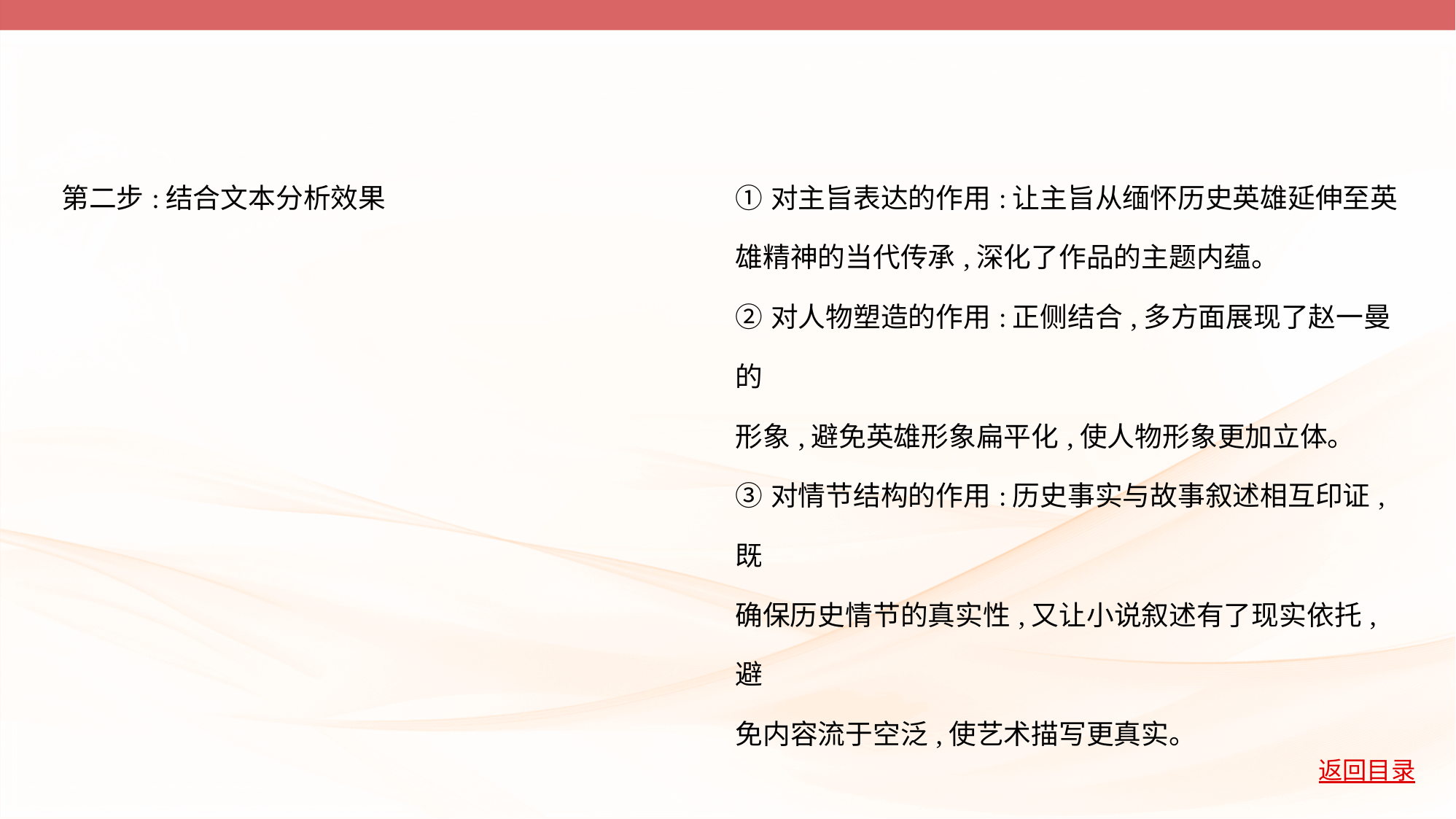

| 第二步:结合文本分析效果 | ①对主旨表达的作用:让主旨从缅怀历史英雄延伸至英 雄精神的当代传承,深化了作品的主题内蕴。 ②对人物塑造的作用:正侧结合,多方面展现了赵一曼的 形象,避免英雄形象扁平化,使人物形象更加立体。 ③对情节结构的作用:历史事实与故事叙述相互印证,既 确保历史情节的真实性,又让小说叙述有了现实依托,避 免内容流于空泛,使艺术描写更真实。 |
| --- | --- |